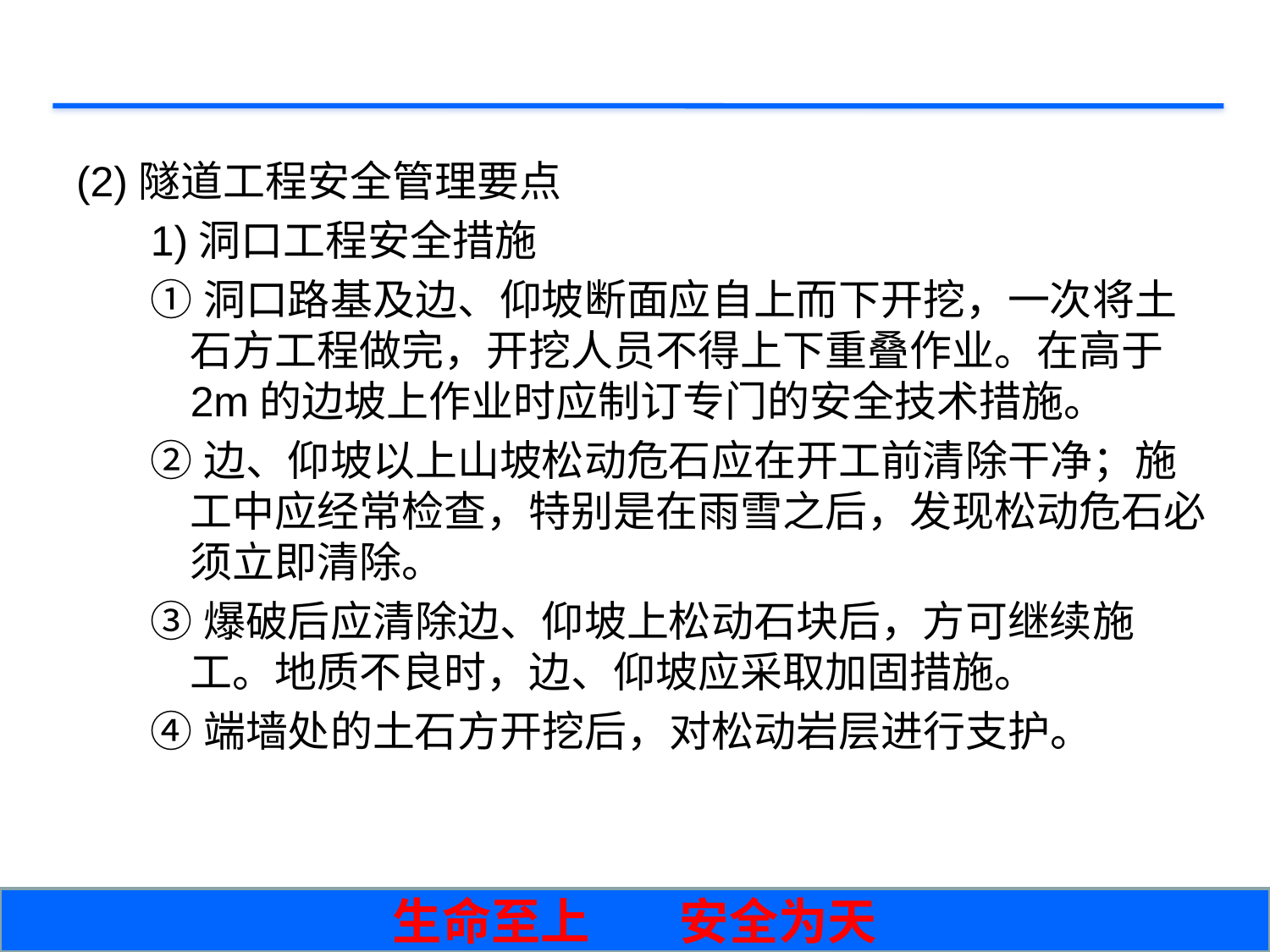

(2)隧道工程安全管理要点
1)洞口工程安全措施
①洞口路基及边、仰坡断面应自上而下开挖，一次将土石方工程做完，开挖人员不得上下重叠作业。在高于2m的边坡上作业时应制订专门的安全技术措施。
②边、仰坡以上山坡松动危石应在开工前清除干净；施工中应经常检查，特别是在雨雪之后，发现松动危石必须立即清除。
③爆破后应清除边、仰坡上松动石块后，方可继续施工。地质不良时，边、仰坡应采取加固措施。
④端墙处的土石方开挖后，对松动岩层进行支护。